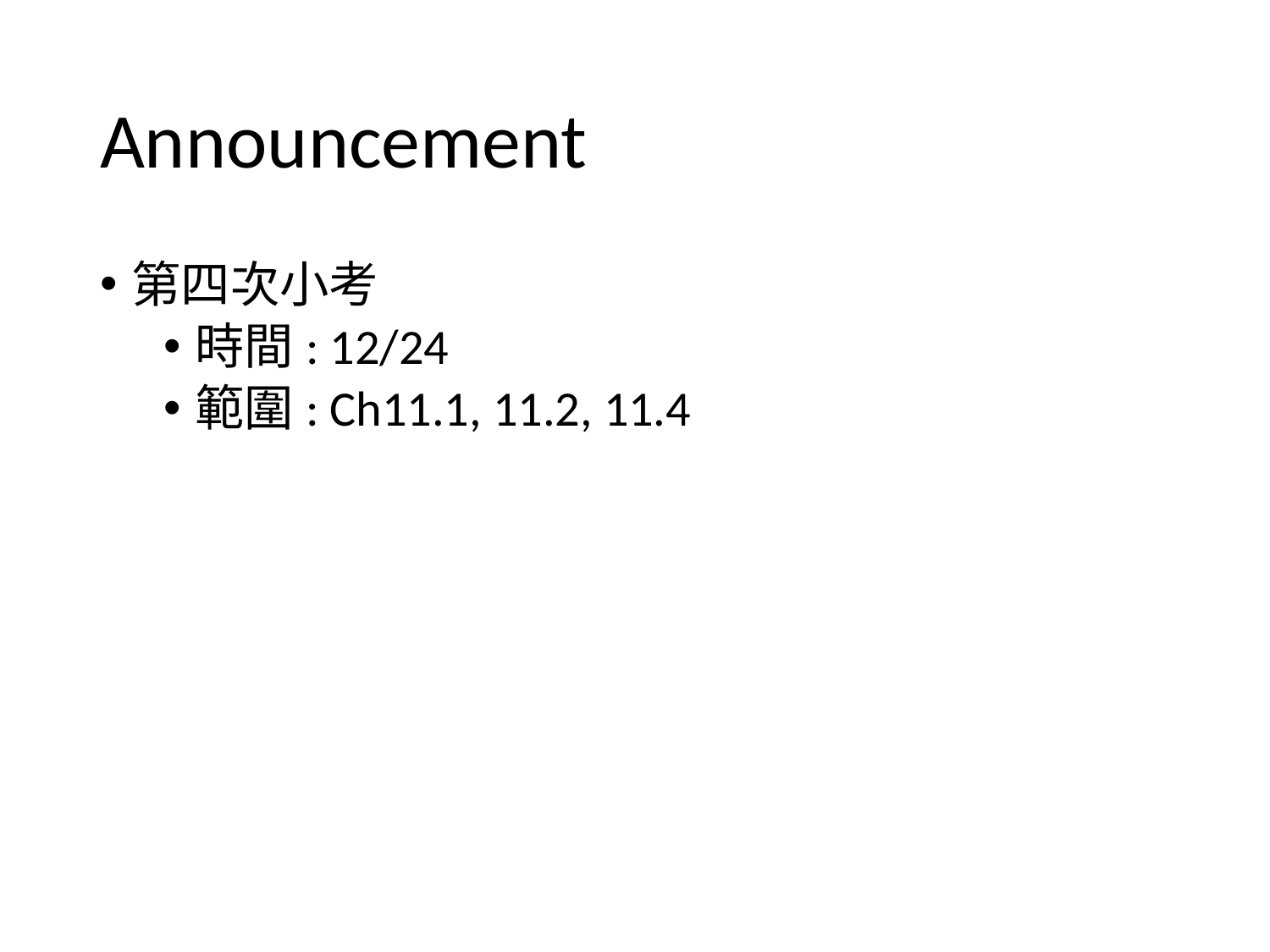

# Announcement
第四次小考
時間: 12/24
範圍: Ch11.1, 11.2, 11.4